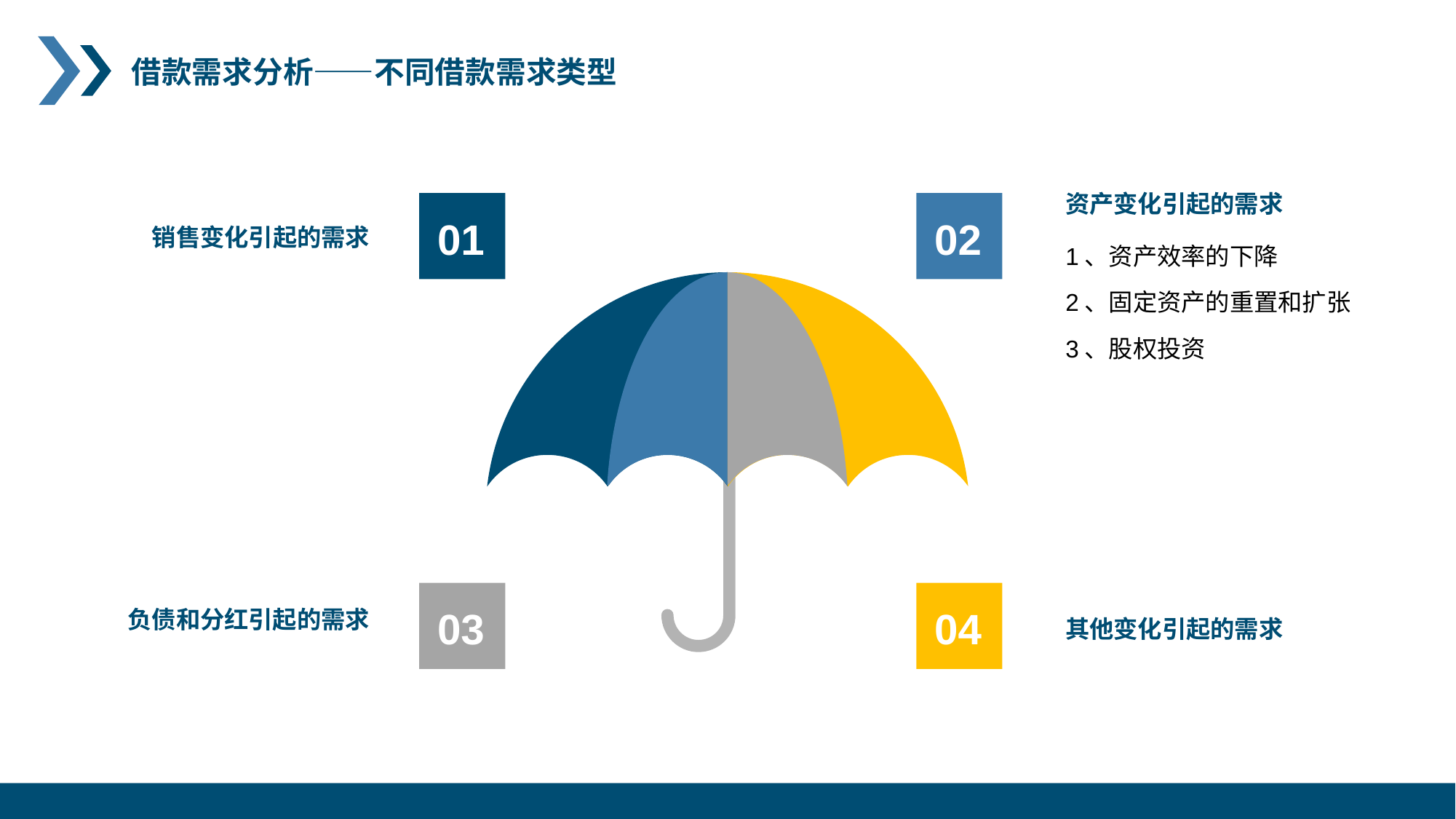

借款需求分析——不同借款需求类型
资产变化引起的需求

01

02
销售变化引起的需求
1、资产效率的下降
2、固定资产的重置和扩张
3、股权投资

03

04
负债和分红引起的需求
其他变化引起的需求